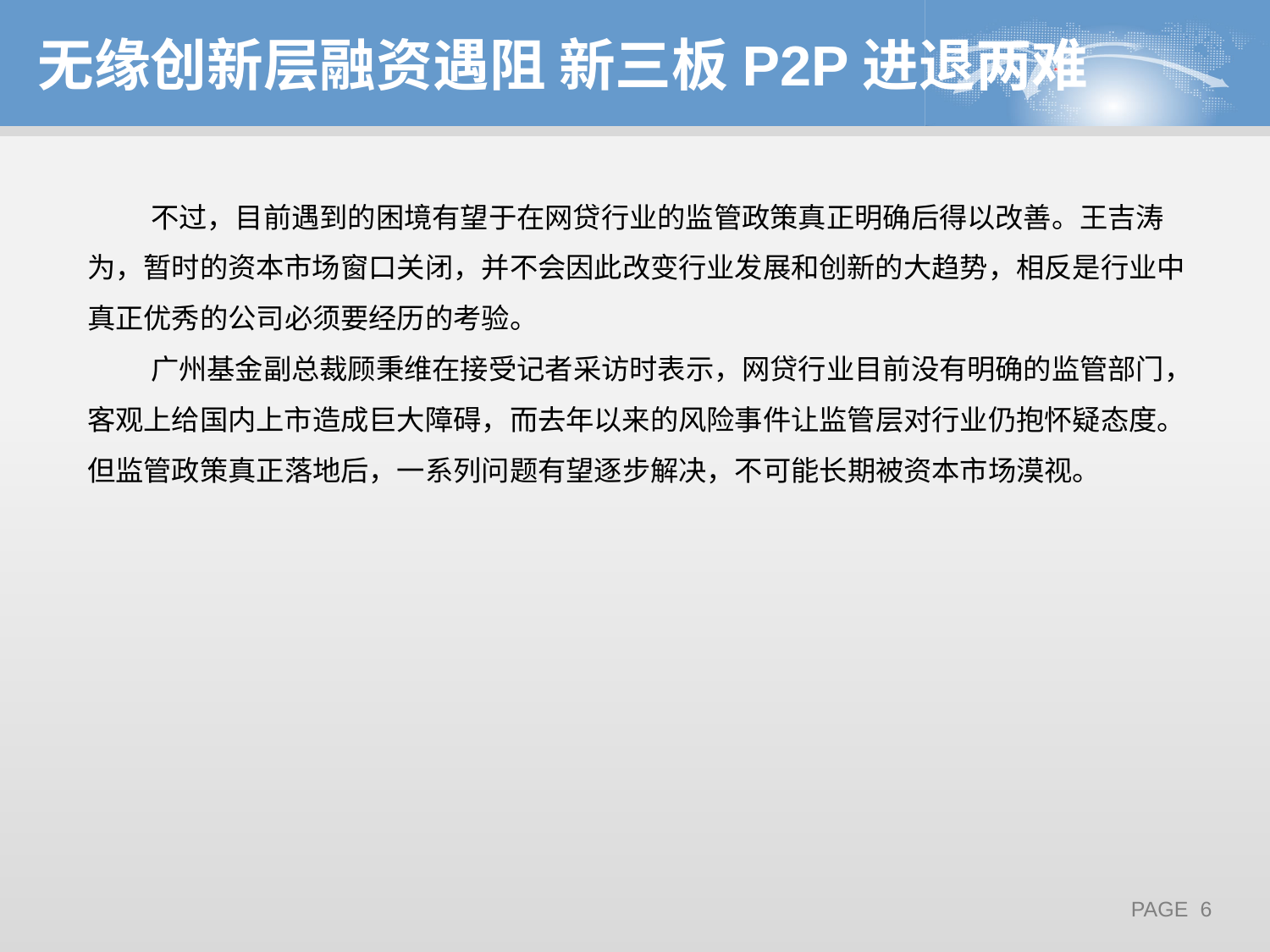

无缘创新层融资遇阻 新三板P2P进退两难
不过，目前遇到的困境有望于在网贷行业的监管政策真正明确后得以改善。王吉涛为，暂时的资本市场窗口关闭，并不会因此改变行业发展和创新的大趋势，相反是行业中真正优秀的公司必须要经历的考验。
广州基金副总裁顾秉维在接受记者采访时表示，网贷行业目前没有明确的监管部门，客观上给国内上市造成巨大障碍，而去年以来的风险事件让监管层对行业仍抱怀疑态度。但监管政策真正落地后，一系列问题有望逐步解决，不可能长期被资本市场漠视。